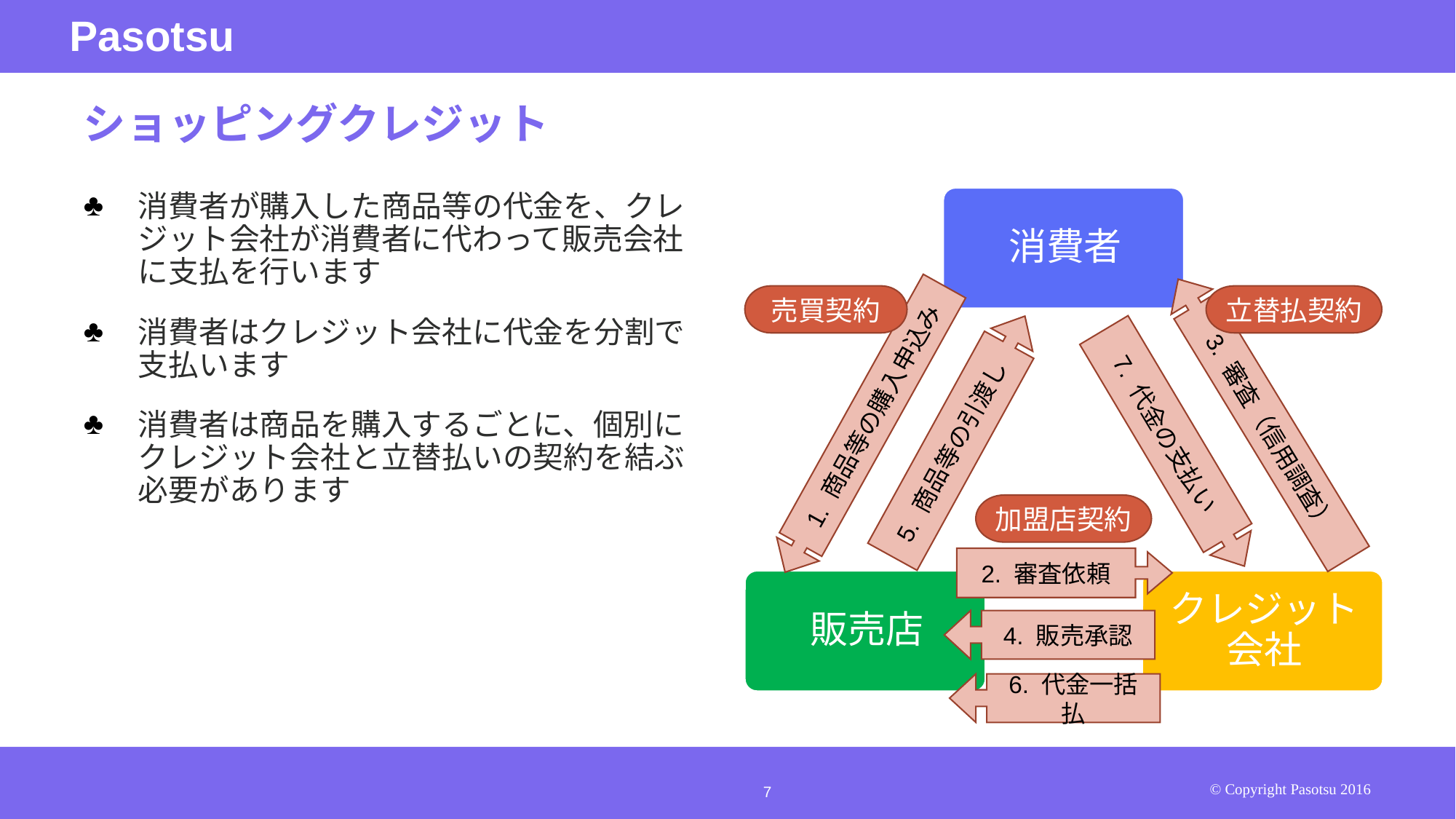

# ショッピングクレジット
消費者

クレジット会社

販売店

消費者が購入した商品等の代金を、クレジット会社が消費者に代わって販売会社に支払を行います
消費者はクレジット会社に代金を分割で支払います
消費者は商品を購入するごとに、個別にクレジット会社と立替払いの契約を結ぶ必要があります
売買契約
立替払契約
3. 審査（信用調査）
1. 商品等の購入申込み
5. 商品等の引渡し
7. 代金の支払い
加盟店契約
2. 審査依頼
4. 販売承認
6. 代金一括払
© Copyright Pasotsu 2016
7